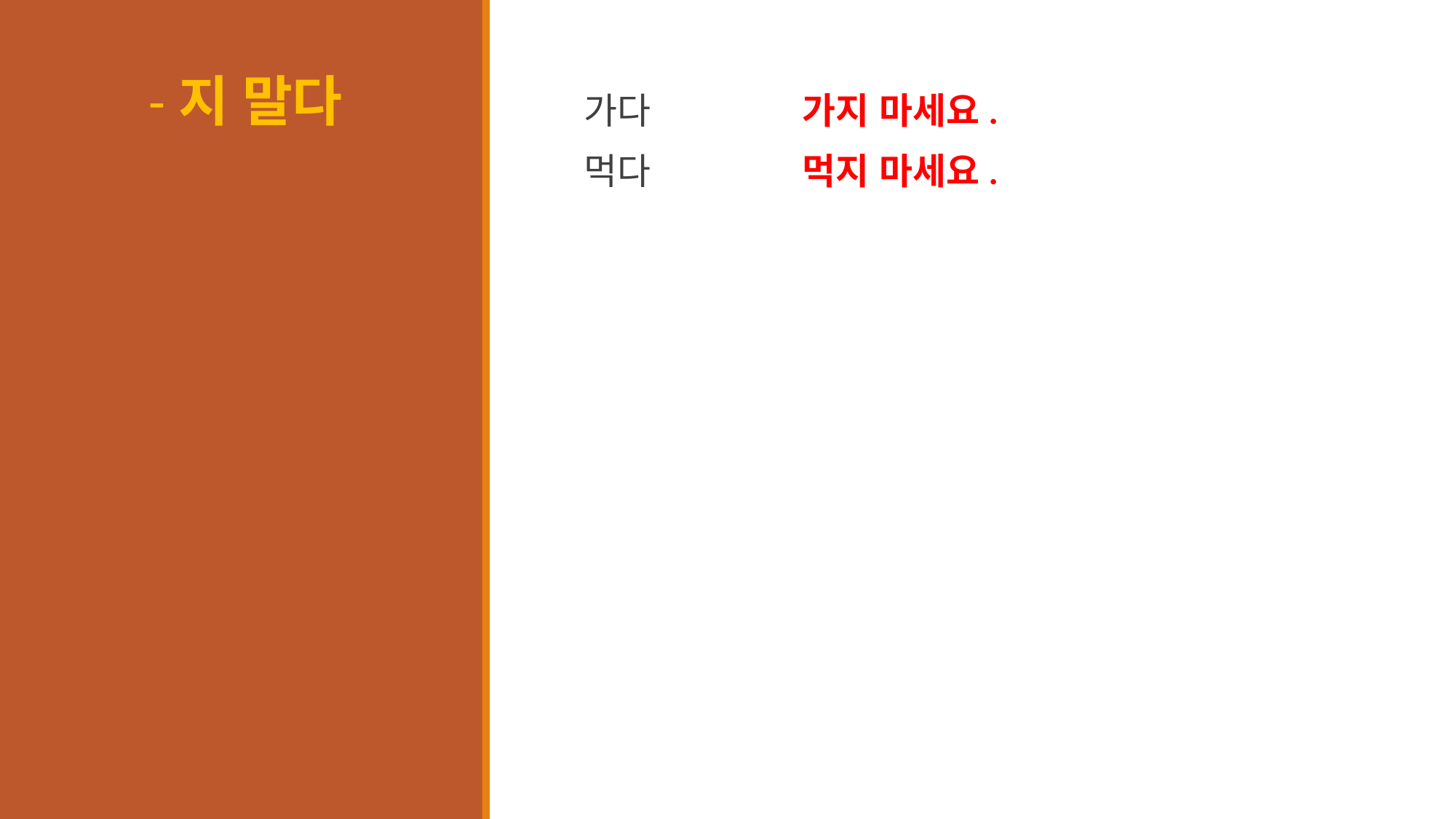

# -지 말다
가다		가지 마세요.
먹다		먹지 마세요.